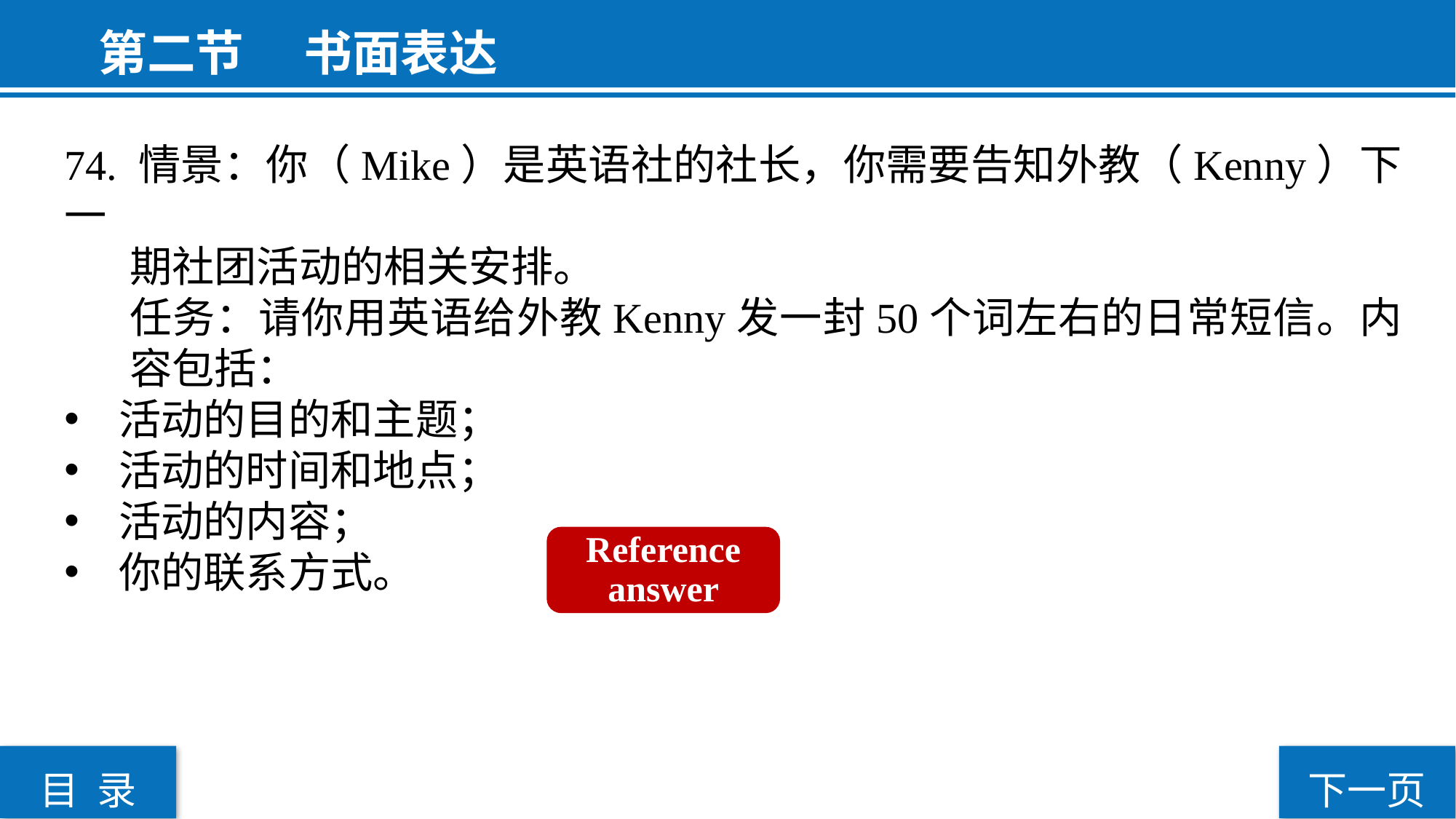

第二节  书面表达
74. 情景：你（Mike）是英语社的社长，你需要告知外教（Kenny）下一
期社团活动的相关安排。
任务：请你用英语给外教Kenny发一封50个词左右的日常短信。内容包括：
活动的目的和主题；
活动的时间和地点；
活动的内容；
你的联系方式。
Reference answer